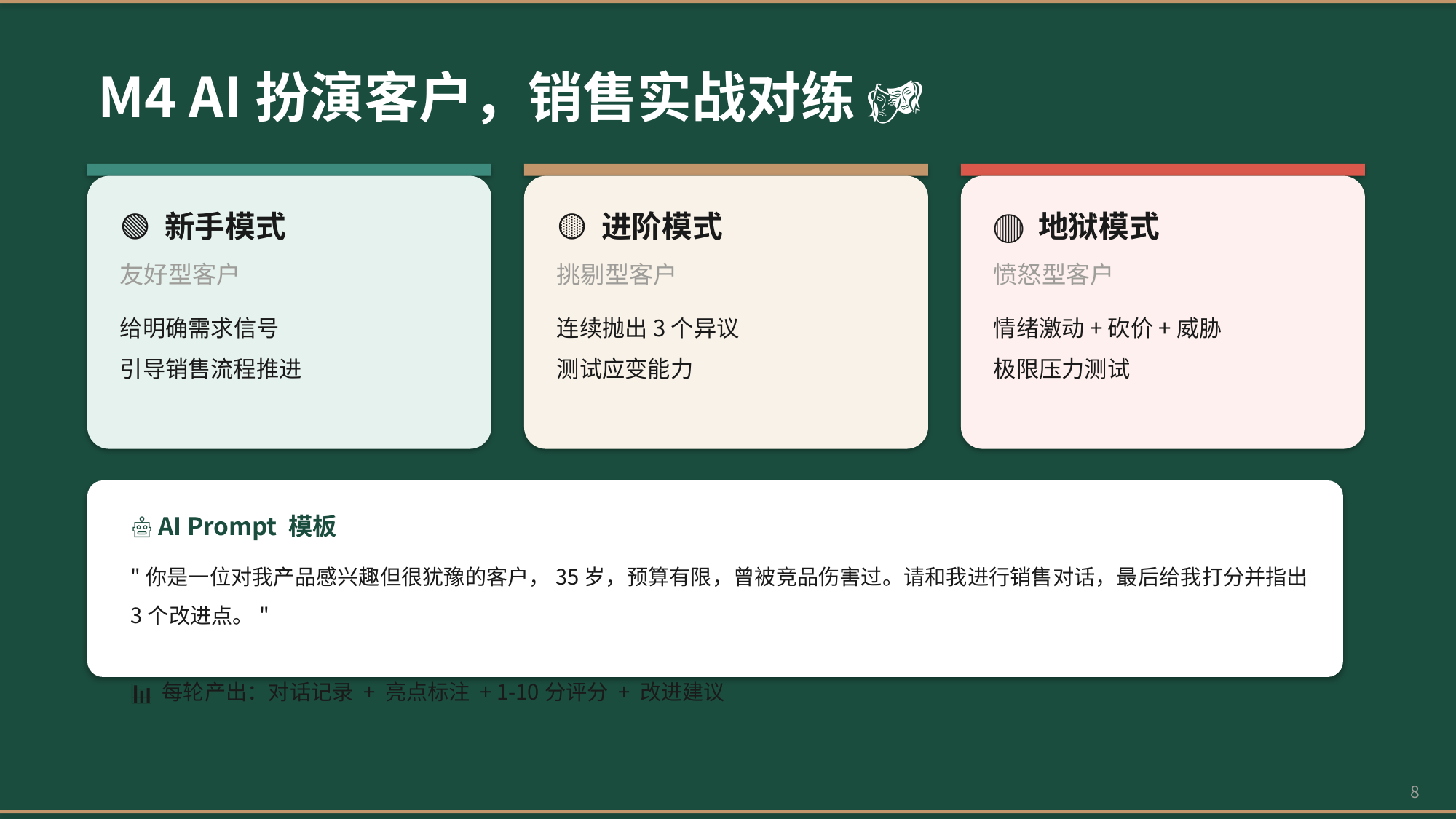

M4 AI扮演客户，销售实战对练 🎭

🟢 新手模式
🟡 进阶模式
🔴 地狱模式
友好型客户
挑剔型客户
愤怒型客户
给明确需求信号
引导销售流程推进
连续抛出3个异议
测试应变能力
情绪激动+砍价+威胁
极限压力测试

🤖 AI Prompt 模板
"你是一位对我产品感兴趣但很犹豫的客户，35岁，预算有限，曾被竞品伤害过。请和我进行销售对话，最后给我打分并指出3个改进点。"
📊 每轮产出：对话记录 + 亮点标注 + 1-10分评分 + 改进建议
8